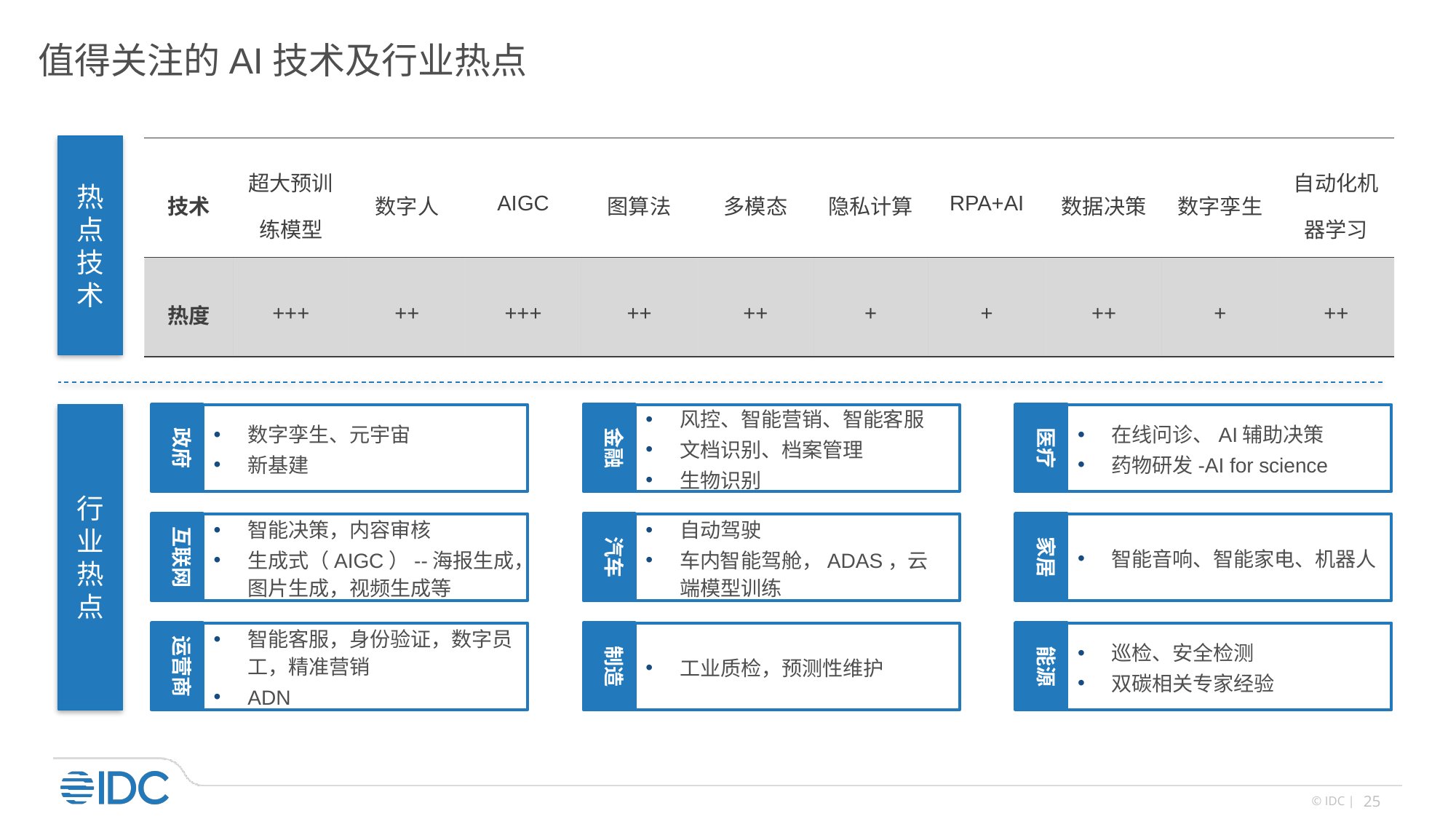

# 值得关注的AI技术及行业热点
热点技术
| 技术 | 超大预训练模型 | 数字人 | AIGC | 图算法 | 多模态 | 隐私计算 | RPA+AI | 数据决策 | 数字孪生 | 自动化机器学习 |
| --- | --- | --- | --- | --- | --- | --- | --- | --- | --- | --- |
| 热度 | +++ | ++ | +++ | ++ | ++ | + | + | ++ | + | ++ |
行业热点
政府
数字孪生、元宇宙
新基建
金融
风控、智能营销、智能客服
文档识别、档案管理
生物识别
医疗
在线问诊、AI辅助决策
药物研发-AI for science
互联网
智能决策，内容审核
生成式（AIGC）--海报生成，图片生成，视频生成等
汽车
自动驾驶
车内智能驾舱，ADAS，云端模型训练
家居
智能音响、智能家电、机器人
运营商
智能客服，身份验证，数字员工，精准营销
ADN
制造
工业质检，预测性维护
能源
巡检、安全检测
双碳相关专家经验